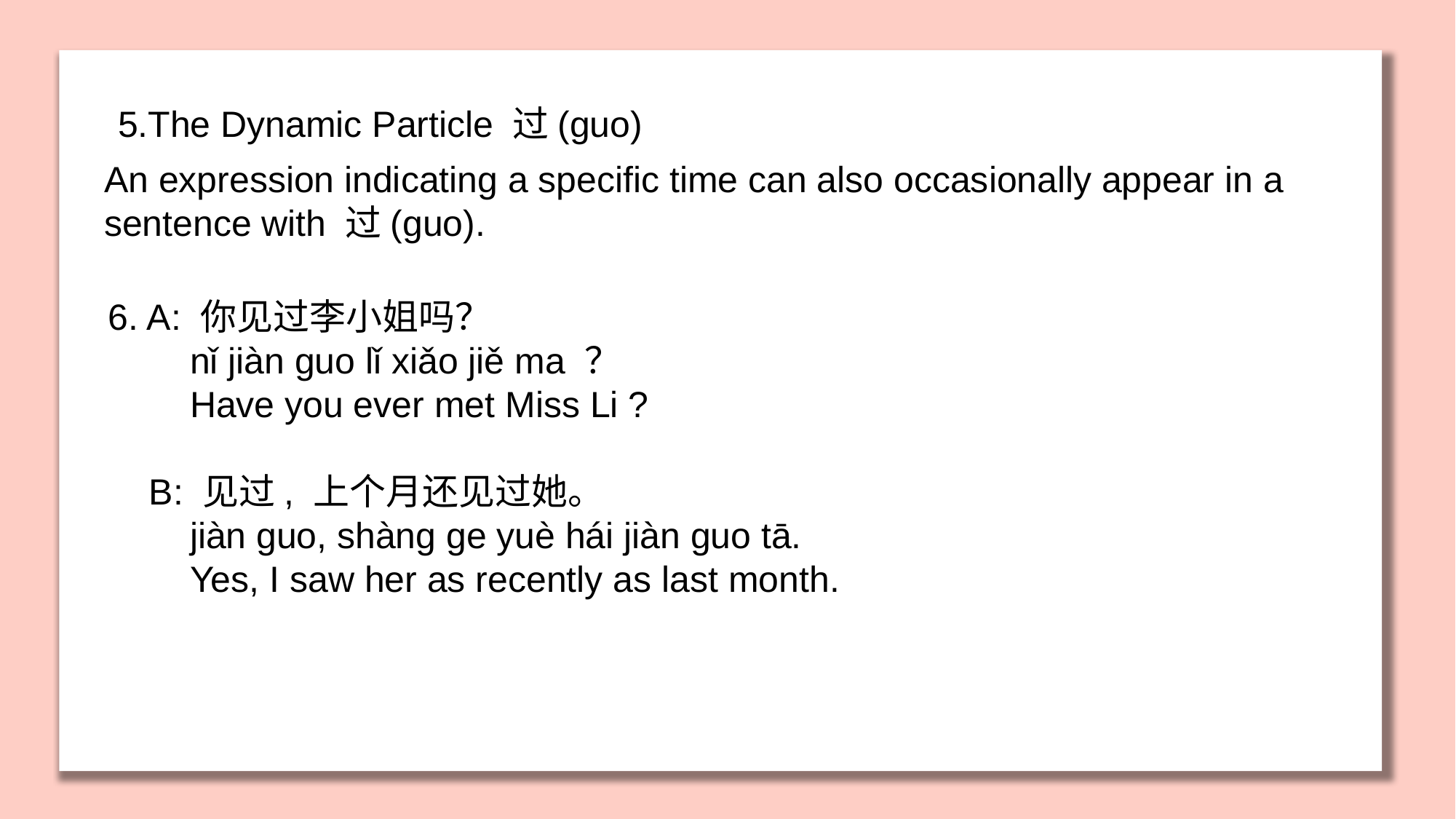

5.The Dynamic Particle 过(guo)
An expression indicating a specific time can also occasionally appear in a sentence with 过(guo).
6. A: 你见过李小姐吗？
        nǐ jiàn guo lǐ xiǎo jiě ma ？
        Have you ever met Miss Li ?

    B: 见过, 上个月还见过她。
        jiàn guo, shàng ge yuè hái jiàn guo tā.
        Yes, I saw her as recently as last month.